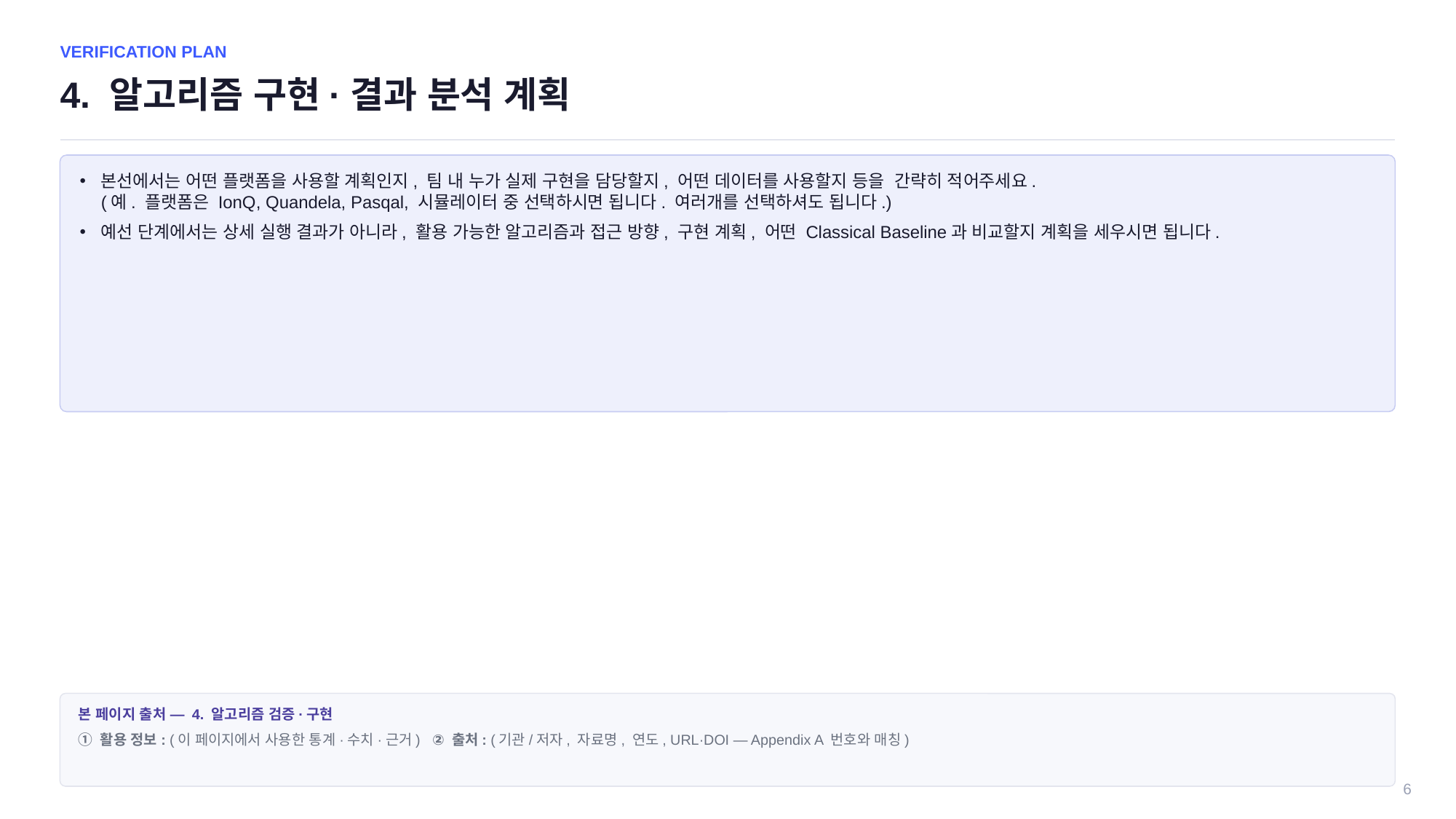

VERIFICATION PLAN
4. 알고리즘 구현·결과 분석 계획

본선에서는 어떤 플랫폼을 사용할 계획인지, 팀 내 누가 실제 구현을 담당할지, 어떤 데이터를 사용할지 등을  간략히 적어주세요.
(예. 플랫폼은 IonQ, Quandela, Pasqal, 시뮬레이터 중 선택하시면 됩니다. 여러개를 선택하셔도 됩니다.)
예선 단계에서는 상세 실행 결과가 아니라, 활용 가능한 알고리즘과 접근 방향, 구현 계획, 어떤 Classical Baseline과 비교할지 계획을 세우시면 됩니다.

본 페이지 출처 — 4. 알고리즘 검증·구현
① 활용 정보: (이 페이지에서 사용한 통계·수치·근거)   ② 출처: (기관/저자, 자료명, 연도, URL·DOI — Appendix A 번호와 매칭)
6